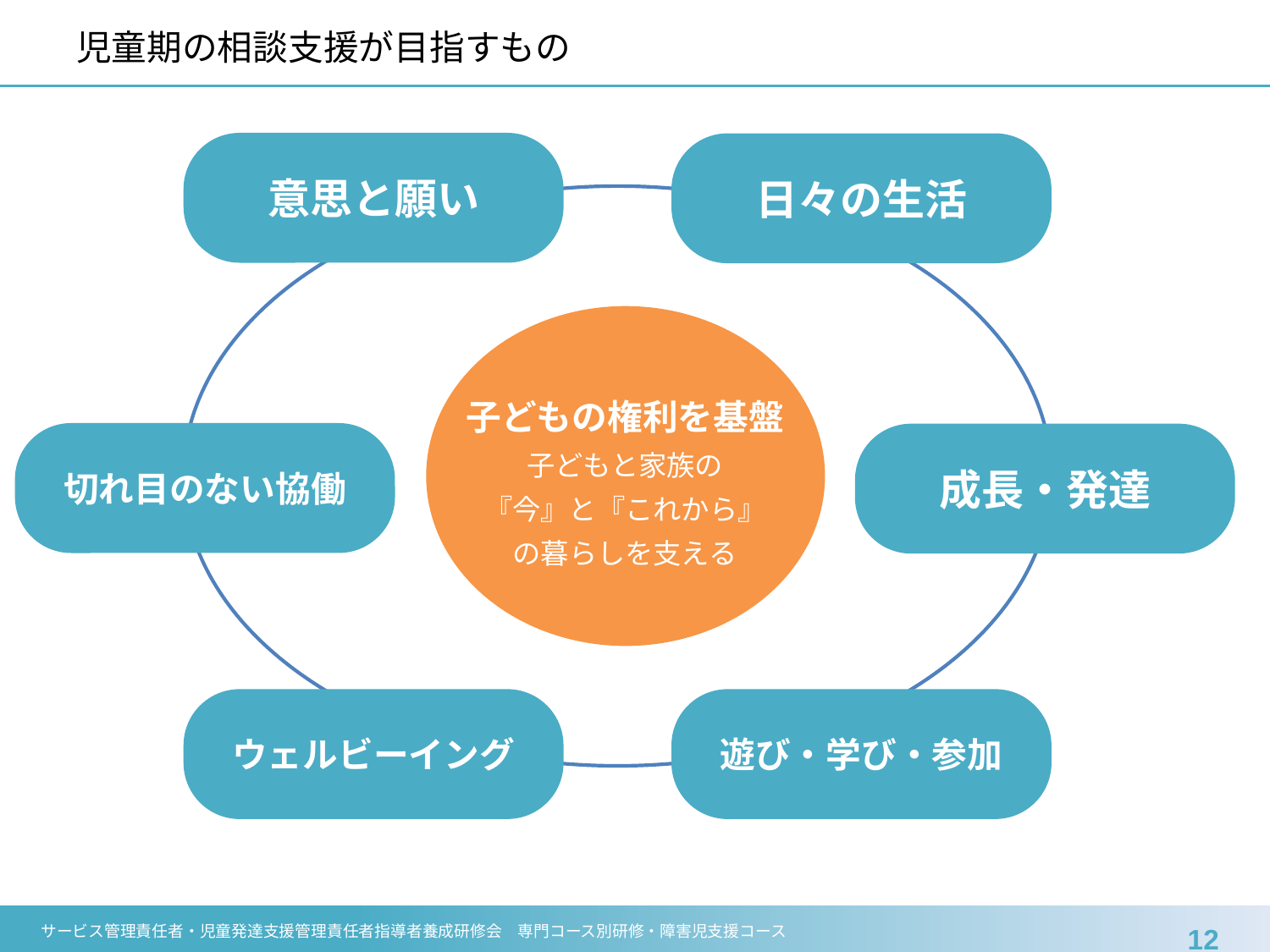

# 児童期の相談支援が目指すもの
意思と願い
日々の生活

子どもの権利を基盤
子どもと家族の
『今』と『これから』
の暮らしを支える
切れ目のない協働
成長・発達
ウェルビーイング
遊び・学び・参加